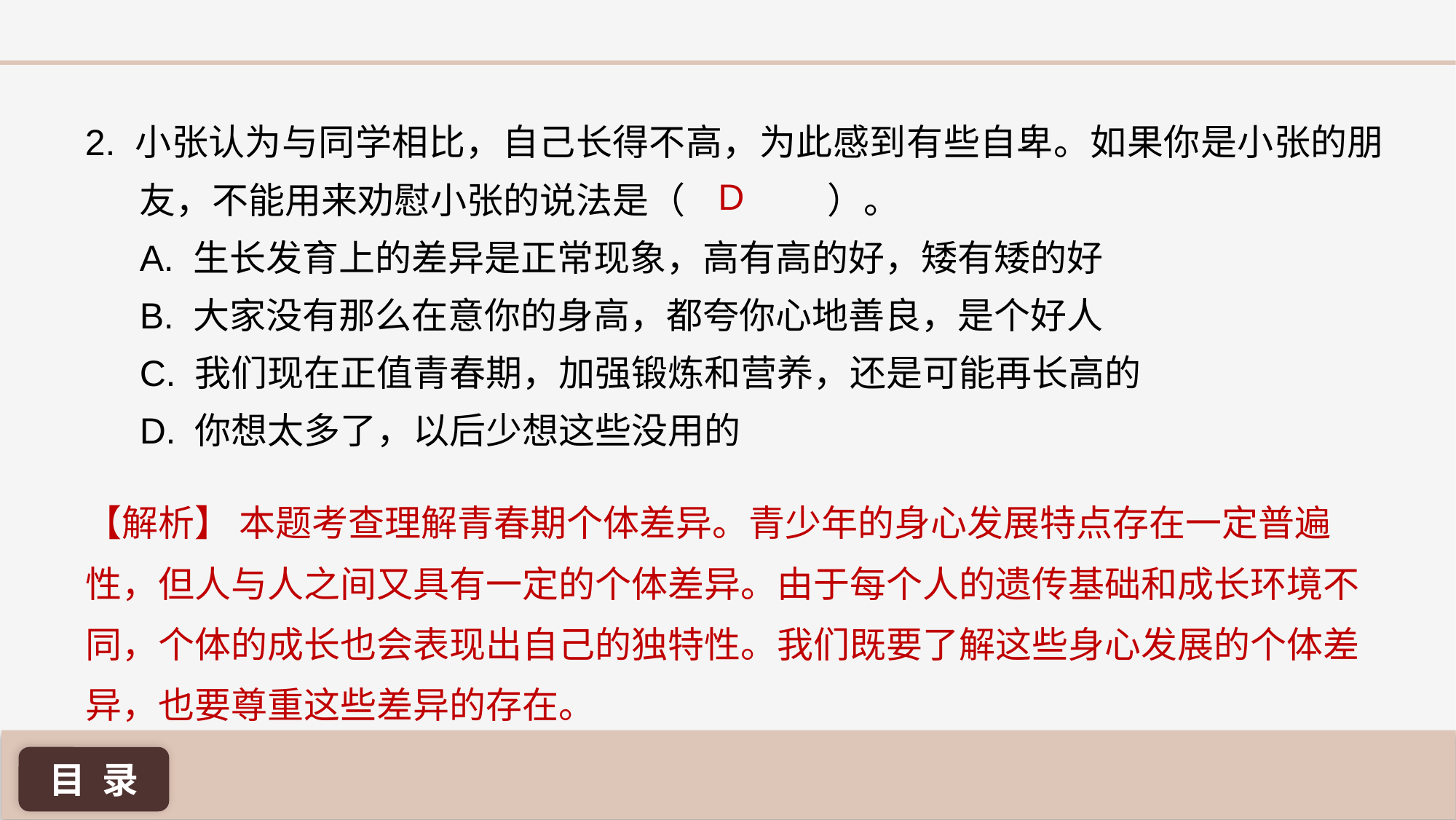

2. 小张认为与同学相比，自己长得不高，为此感到有些自卑。如果你是小张的朋友，不能用来劝慰小张的说法是（ 	    ）。
A. 生长发育上的差异是正常现象，高有高的好，矮有矮的好
B. 大家没有那么在意你的身高，都夸你心地善良，是个好人
C. 我们现在正值青春期，加强锻炼和营养，还是可能再长高的
D. 你想太多了，以后少想这些没用的
D
【解析】 本题考查理解青春期个体差异。青少年的身心发展特点存在一定普遍性，但人与人之间又具有一定的个体差异。由于每个人的遗传基础和成长环境不同，个体的成长也会表现出自己的独特性。我们既要了解这些身心发展的个体差异，也要尊重这些差异的存在。